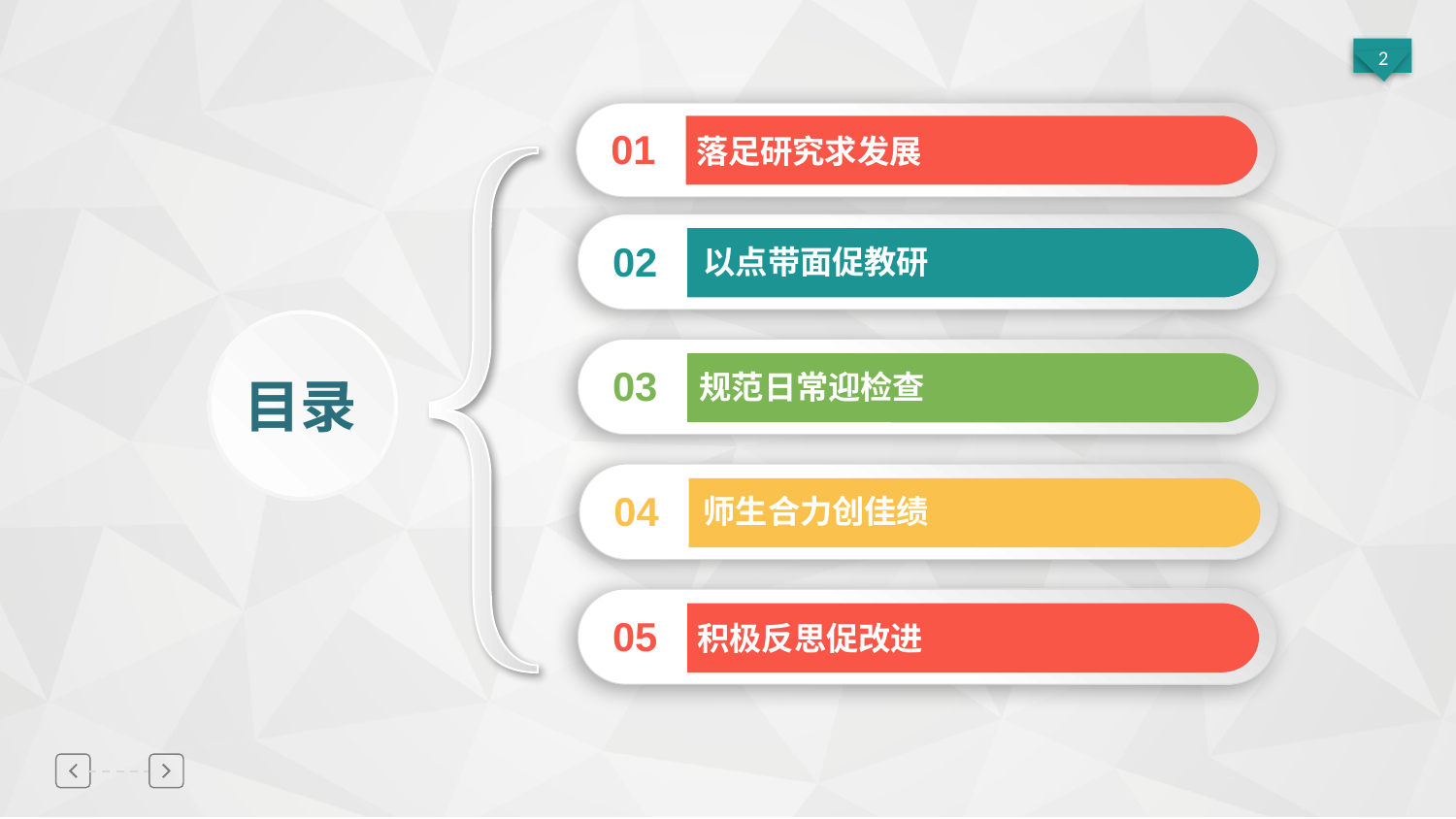

01
落足研究求发展

02
以点带面促教研

03
规范日常迎检查
目录

04
师生合力创佳绩

05
积极反思促改进